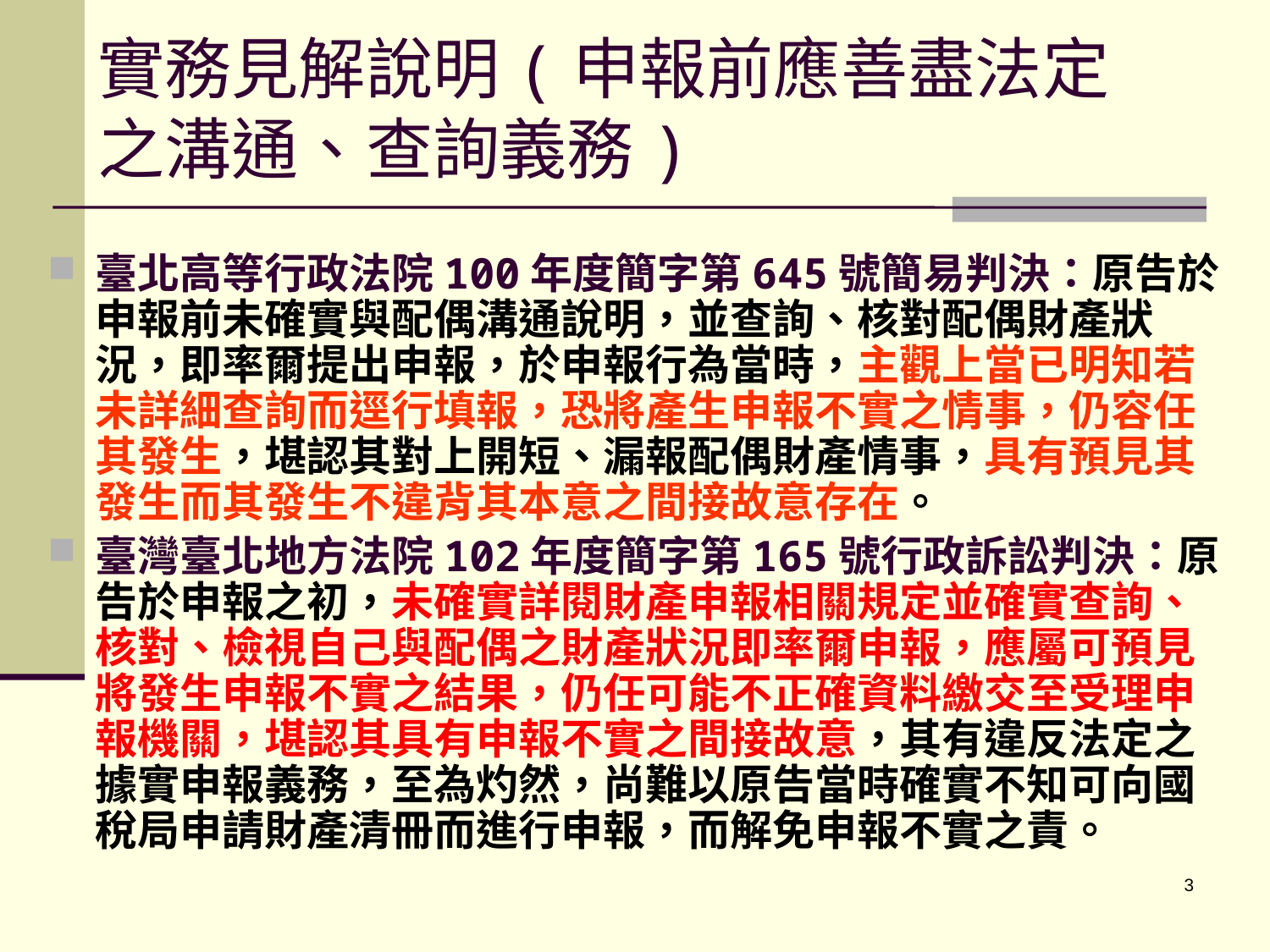

# 實務見解說明(申報前應善盡法定之溝通、查詢義務)
臺北高等行政法院100年度簡字第645號簡易判決：原告於申報前未確實與配偶溝通說明，並查詢、核對配偶財產狀況，即率爾提出申報，於申報行為當時，主觀上當已明知若未詳細查詢而逕行填報，恐將產生申報不實之情事，仍容任其發生，堪認其對上開短、漏報配偶財產情事，具有預見其發生而其發生不違背其本意之間接故意存在。
臺灣臺北地方法院102年度簡字第165號行政訴訟判決：原告於申報之初，未確實詳閱財產申報相關規定並確實查詢、核對、檢視自己與配偶之財產狀況即率爾申報，應屬可預見將發生申報不實之結果，仍任可能不正確資料繳交至受理申報機關，堪認其具有申報不實之間接故意，其有違反法定之據實申報義務，至為灼然，尚難以原告當時確實不知可向國稅局申請財產清冊而進行申報，而解免申報不實之責。
3